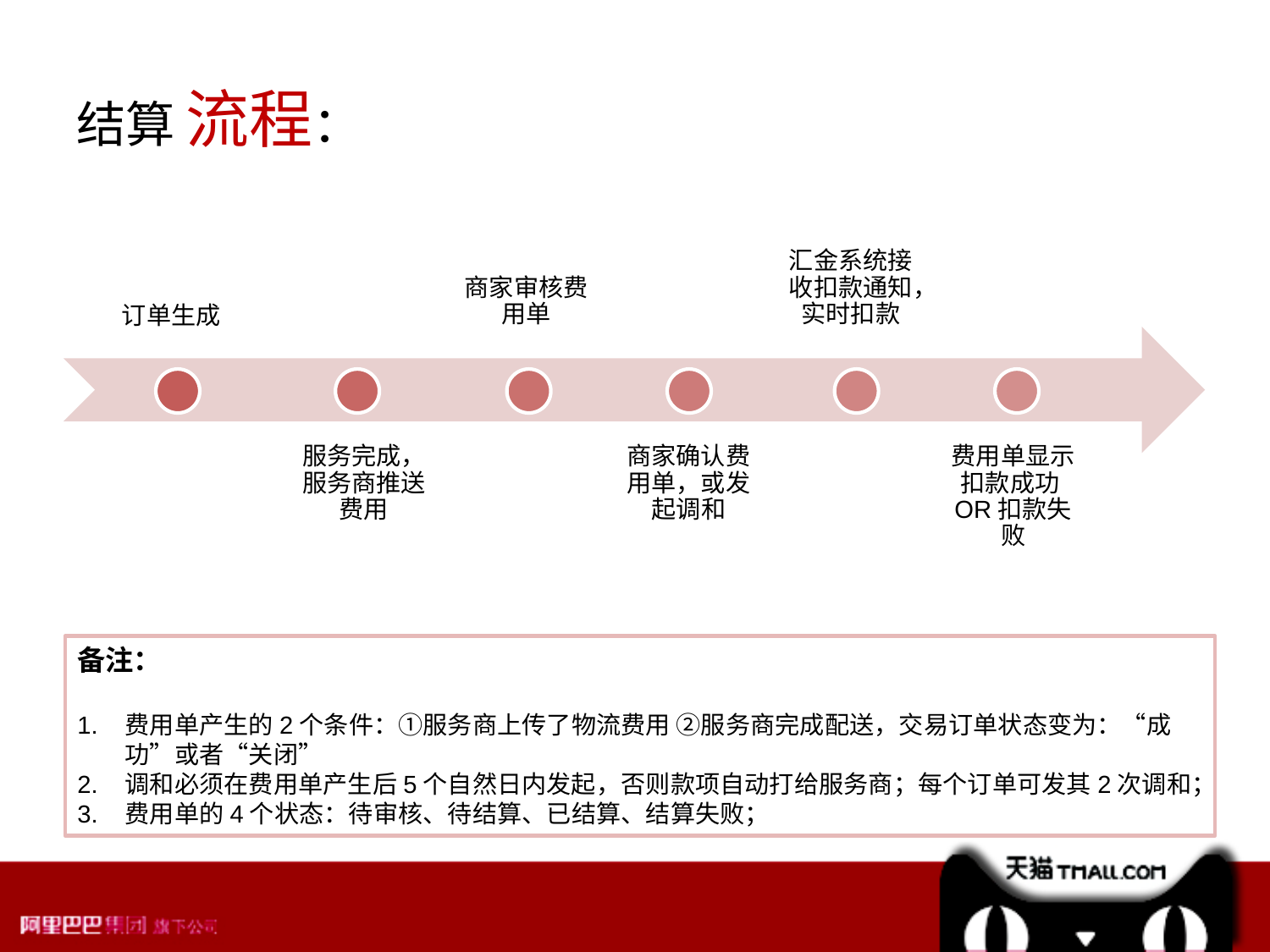

# 结算 流程：
订单生成
服务完成，服务商推送费用
商家审核费用单
商家确认费用单，或发起调和
汇金系统接收扣款通知，实时扣款
费用单显示扣款成功OR扣款失败
备注：

费用单产生的2个条件：①服务商上传了物流费用 ②服务商完成配送，交易订单状态变为：“成功”或者“关闭”
调和必须在费用单产生后5个自然日内发起，否则款项自动打给服务商；每个订单可发其2次调和；
费用单的4个状态：待审核、待结算、已结算、结算失败；